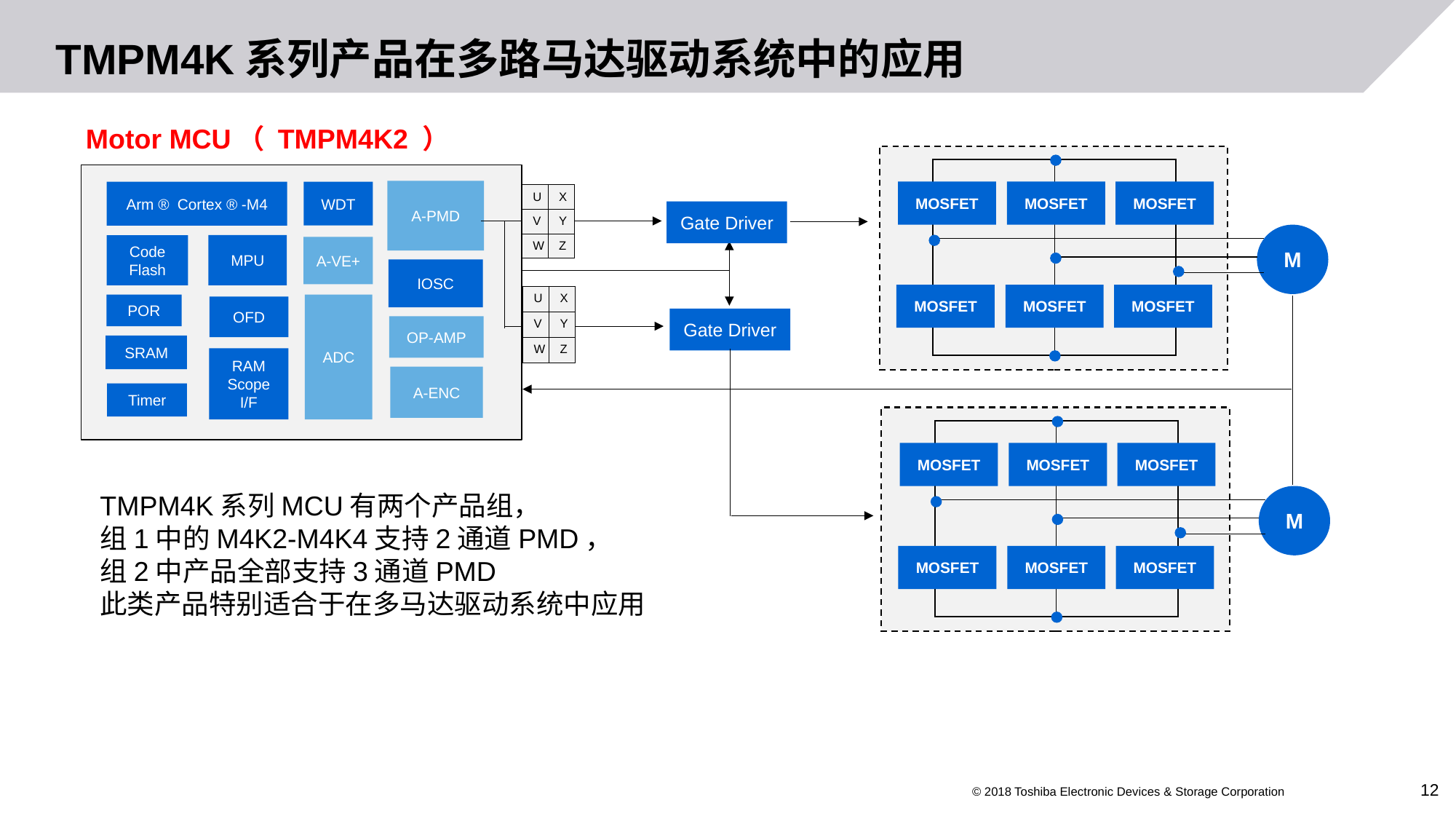

# TMPM4K系列产品在多路马达驱动系统中的应用
Motor MCU（ TMPM4K2 ）

MOSFET
MOSFET
MOSFET
M

MOSFET
MOSFET
MOSFET

A-PMD
Arm ®  Cortex ® -M4
WDT
MPU
Code
Flash
A-VE+
IOSC
POR
ADC
OFD
OP-AMP
SRAM
RAM
Scope
I/F
A-ENC
Timer
| U | X |
| --- | --- |
| V | Y |
| W | Z |
Gate Driver
| U | X |
| --- | --- |
| V | Y |
| W | Z |
Gate Driver

MOSFET
MOSFET
MOSFET
M

MOSFET
MOSFET
MOSFET

TMPM4K系列MCU有两个产品组，
组1中的M4K2-M4K4支持2通道PMD，
组2中产品全部支持3通道PMD
此类产品特别适合于在多马达驱动系统中应用